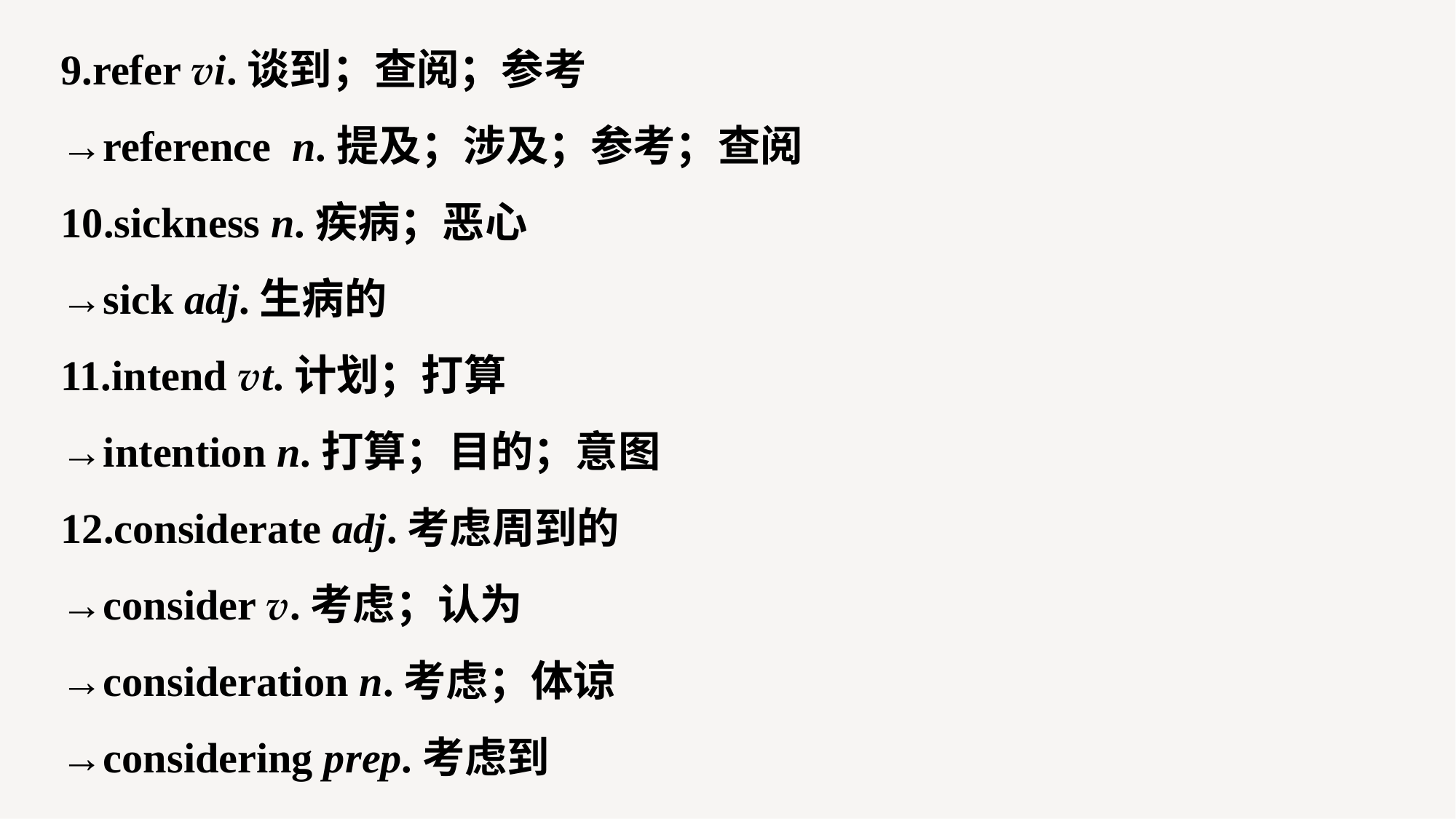

9.refer vi.谈到；查阅；参考
→reference  n.提及；涉及；参考；查阅
10.sickness n.疾病；恶心
→sick adj.生病的
11.intend vt.计划；打算
→intention n.打算；目的；意图
12.considerate adj.考虑周到的
→consider v.考虑；认为
→consideration n.考虑；体谅
→considering prep.考虑到